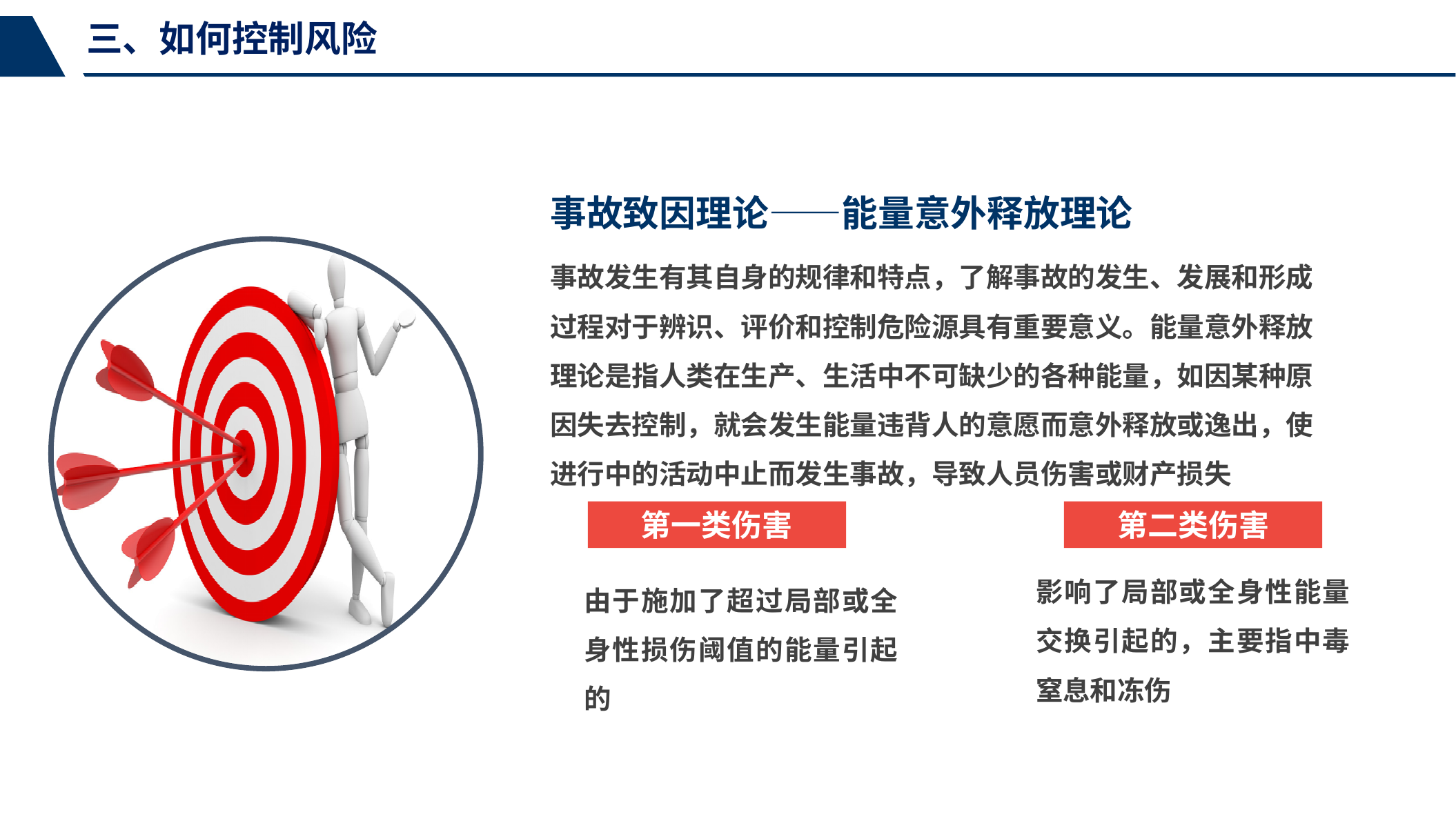

三、如何控制风险

事故致因理论——能量意外释放理论

事故发生有其自身的规律和特点，了解事故的发生、发展和形成过程对于辨识、评价和控制危险源具有重要意义。能量意外释放理论是指人类在生产、生活中不可缺少的各种能量，如因某种原因失去控制，就会发生能量违背人的意愿而意外释放或逸出，使进行中的活动中止而发生事故，导致人员伤害或财产损失
第一类伤害
第二类伤害
影响了局部或全身性能量交换引起的，主要指中毒窒息和冻伤
由于施加了超过局部或全身性损伤阈值的能量引起的